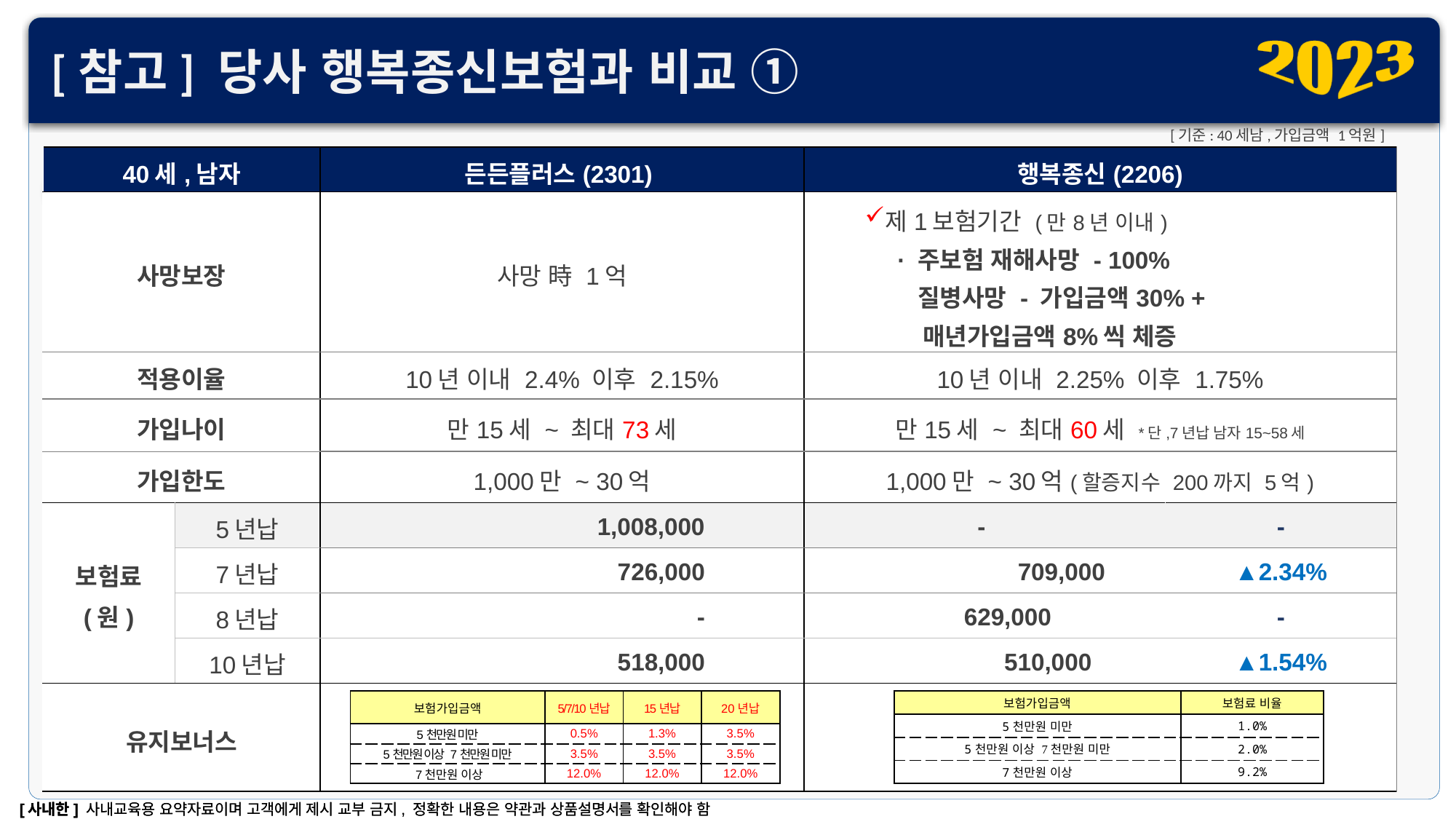

[참고] 당사 행복종신보험과 비교 ①
[기준: 40세남,가입금액 1억원]
| 40세,남자 |  | 든든플러스(2301) | 행복종신(2206) |  |
| --- | --- | --- | --- | --- |
| 사망보장 |  | 사망 時 1억 | 제1보험기간 (만8년 이내) ∙ 주보험 재해사망 - 100% 질병사망 - 가입금액30% + 매년가입금액8%씩 체증 제2보험기간 (만8년 이후) : 100%+@ |  |
| 적용이율 |  | 10년 이내 2.4% 이후 2.15% | 10년 이내 2.25% 이후 1.75% |  |
| 가입나이 |  | 만15세 ~ 최대73세 | 만15세 ~ 최대60세 \*단,7년납 남자15~58세 |  |
| 가입한도 |  | 1,000만 ~ 30억 | 1,000만 ~ 30억(할증지수 200까지 5억) |  |
| 보험료 (원) | 5년납 | 1,008,000 | - | - |
|  | 7년납 | 726,000 | 709,000 | ▲2.34% |
|  | 8년납 | - | 629,000 | - |
|  | 10년납 | 518,000 | 510,000 | ▲1.54% |
| 유지보너스 |  |  |  |  |
| 보험가입금액 | 5/7/10년납 | 15년납 | 20년납 |
| --- | --- | --- | --- |
| 5천만원 미만 | 0.5% | 1.3% | 3.5% |
| 5천만원 이상 7천만원 미만 | 3.5% | 3.5% | 3.5% |
| 7천만원 이상 | 12.0% | 12.0% | 12.0% |
| 보험가입금액 | 보험료 비율 |
| --- | --- |
| 5천만원 미만 | 1.0% |
| 5천만원 이상 7천만원 미만 | 2.0% |
| 7천만원 이상 | 9.2% |